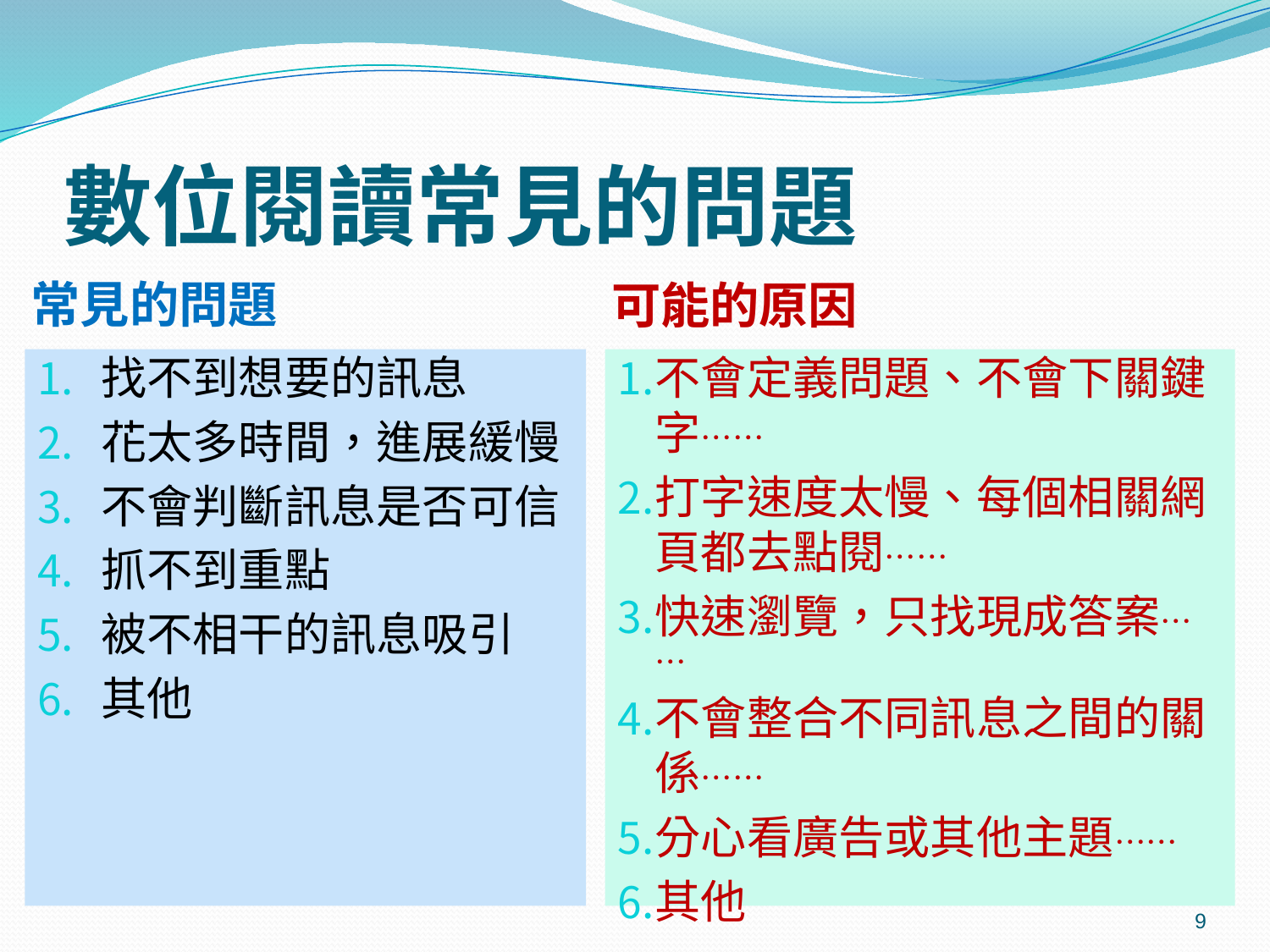

# 數位閱讀常見的問題
常見的問題
可能的原因
找不到想要的訊息
花太多時間，進展緩慢
不會判斷訊息是否可信
抓不到重點
被不相干的訊息吸引
其他
不會定義問題、不會下關鍵字……
打字速度太慢、每個相關網頁都去點閱……
快速瀏覽，只找現成答案……
不會整合不同訊息之間的關係……
分心看廣告或其他主題……
其他

9